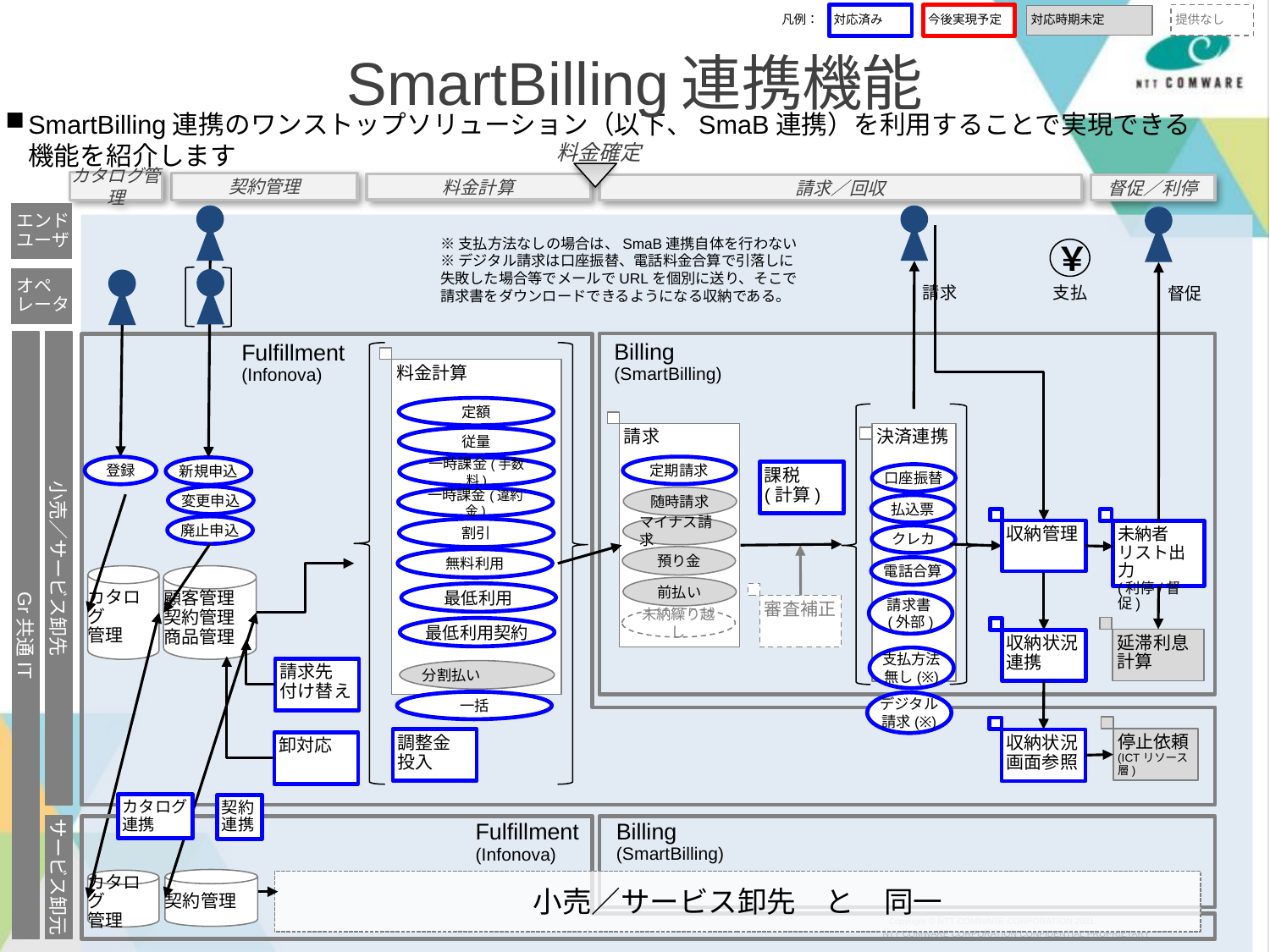

対応済み
今後実現予定
提供なし
対応時期未定
凡例：
SmartBilling連携機能
SmartBilling連携のワンストップソリューション（以下、SmaB連携）を利用することで実現できる機能を紹介します
料金確定

カタログ管理
契約管理
料金計算
請求／回収
督促／利停
エンド
ユーザ

※支払方法なしの場合は、SmaB連携自体を行わない
※デジタル請求は口座振替、電話料金合算で引落しに
失敗した場合等でメールでURLを個別に送り、そこで
請求書をダウンロードできるようになる収納である。

￥

オペ
レータ

支払
請求
督促
Gr共通IT
小売／サービス卸先

Billing
(SmartBilling)
Fulfillment
(Infonova)

料金計算
定額

請求
決済連携

従量
定期請求
登録
一時課金(手数料)
新規申込
課税
(計算)
口座振替
変更申込
随時請求
一時課金(違約金)
払込票

廃止申込
マイナス請求
割引
収納管理
未納者
リスト出力
(利停/督促)
クレカ
預り金
無料利用
電話合算
カタログ
管理
顧客管理
契約管理
商品管理
前払い
最低利用

請求書(外部)
審査補正
未納繰り越し

最低利用契約

延滞利息計算
収納状況連携
支払方法無し(※)
請求先
付け替え
分割払い
一括
デジタル請求(※)

停止依頼
(ICTリソース層)
調整金
投入
収納状況
画面参照
卸対応
カタログ
連携
契約
連携
サービス卸元
Billing
(SmartBilling)
Fulfillment
(Infonova)

契約管理
カタログ
管理
小売／サービス卸先　と　同一